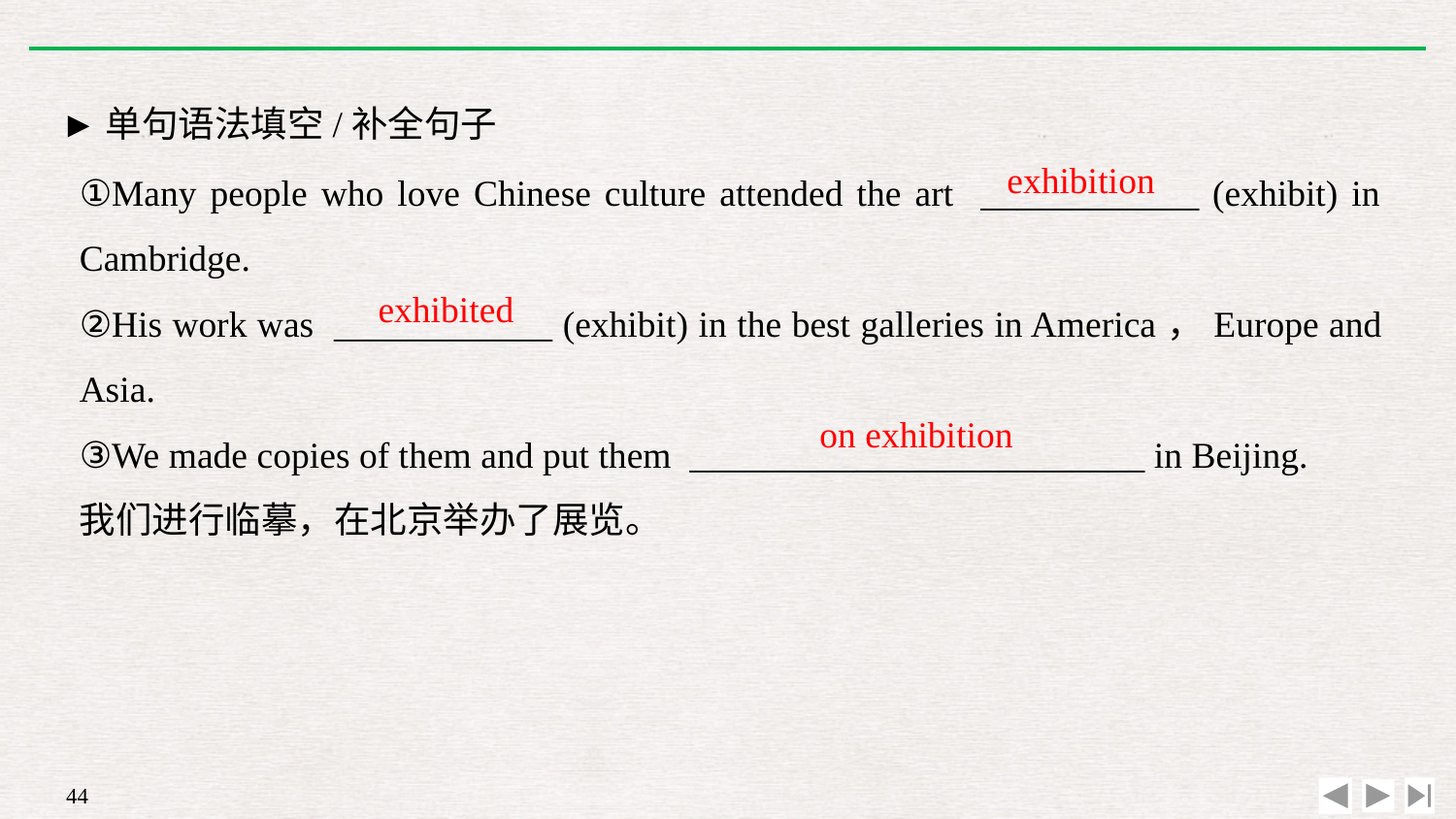

►单句语法填空/补全句子
①Many people who love Chinese culture attended the art  ____________ (exhibit) in Cambridge.
②His work was  ____________ (exhibit) in the best galleries in America，Europe and Asia.
③We made copies of them and put them  _________________________ in Beijing.
我们进行临摹，在北京举办了展览。
exhibition
exhibited
on exhibition